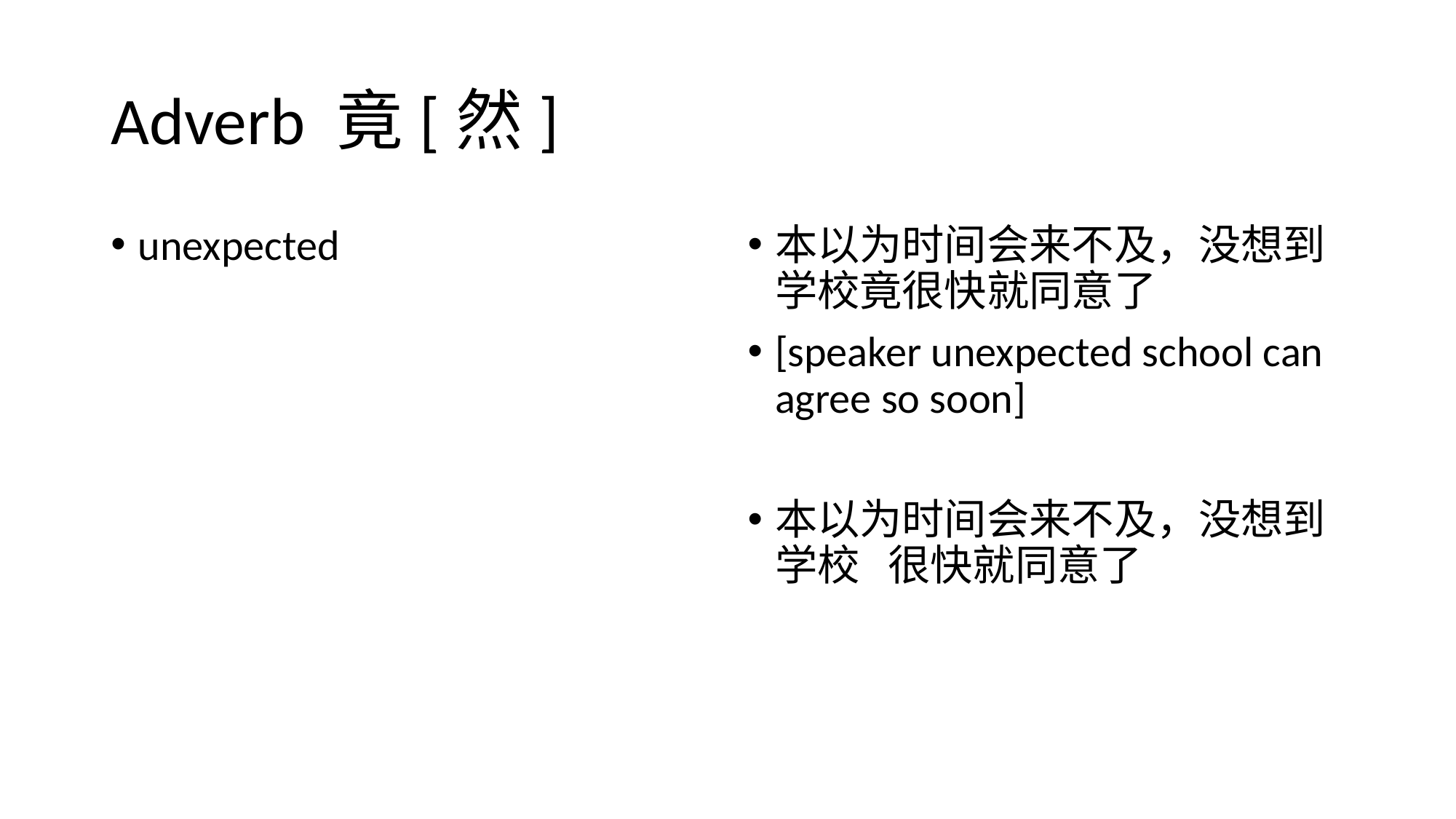

# Adverb 竟[然]
unexpected
本以为时间会来不及，没想到学校竟很快就同意了
[speaker unexpected school can agree so soon]

本以为时间会来不及，没想到学校   很快就同意了